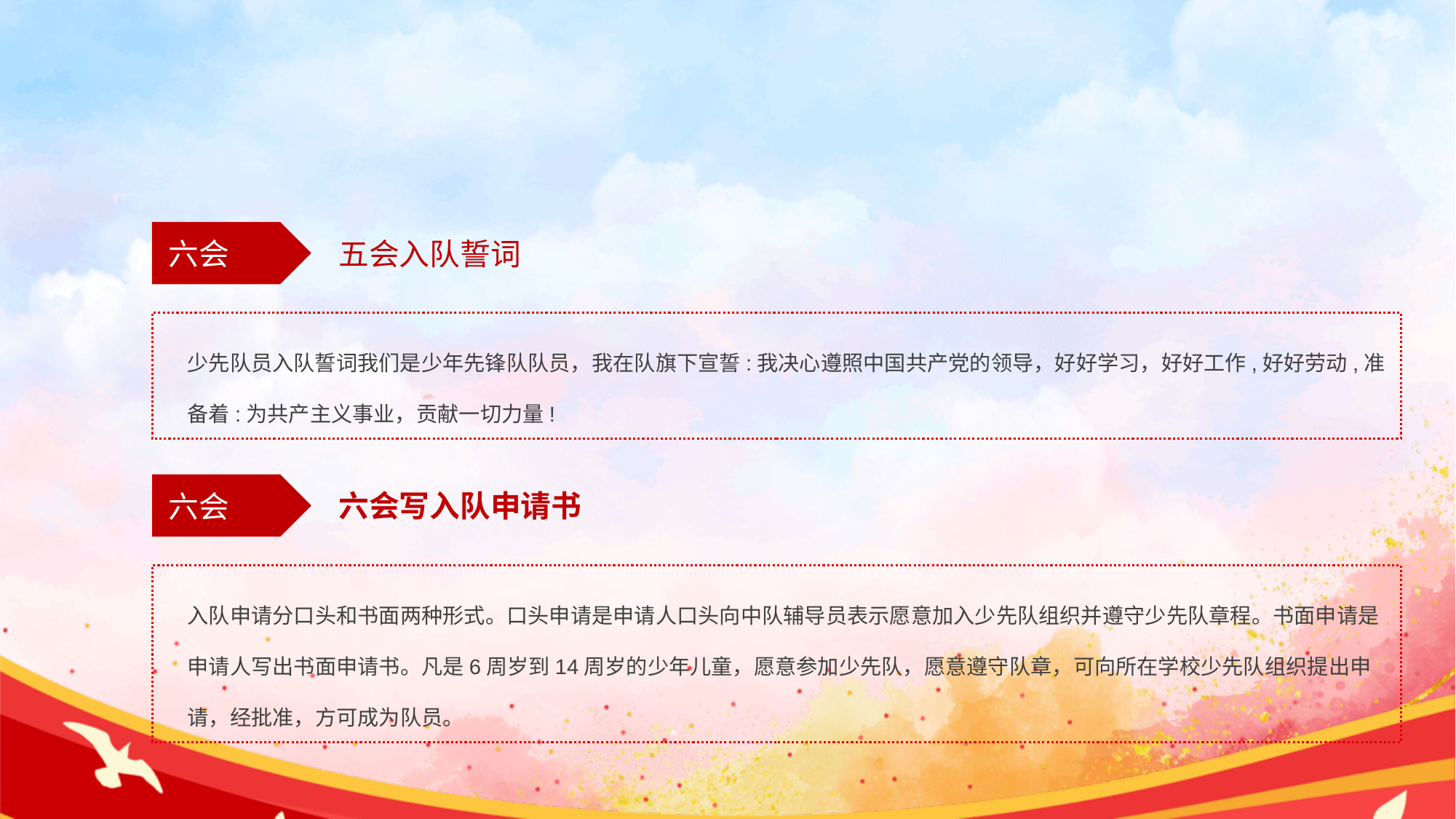

六会
五会入队誓词

少先队员入队誓词我们是少年先锋队队员，我在队旗下宣誓:我决心遵照中国共产党的领导，好好学习，好好工作,好好劳动,准备着:为共产主义事业，贡献一切力量!
六会
六会写入队申请书

入队申请分口头和书面两种形式。口头申请是申请人口头向中队辅导员表示愿意加入少先队组织并遵守少先队章程。书面申请是申请人写出书面申请书。凡是6周岁到14周岁的少年儿童，愿意参加少先队，愿意遵守队章，可向所在学校少先队组织提出申请，经批准，方可成为队员。